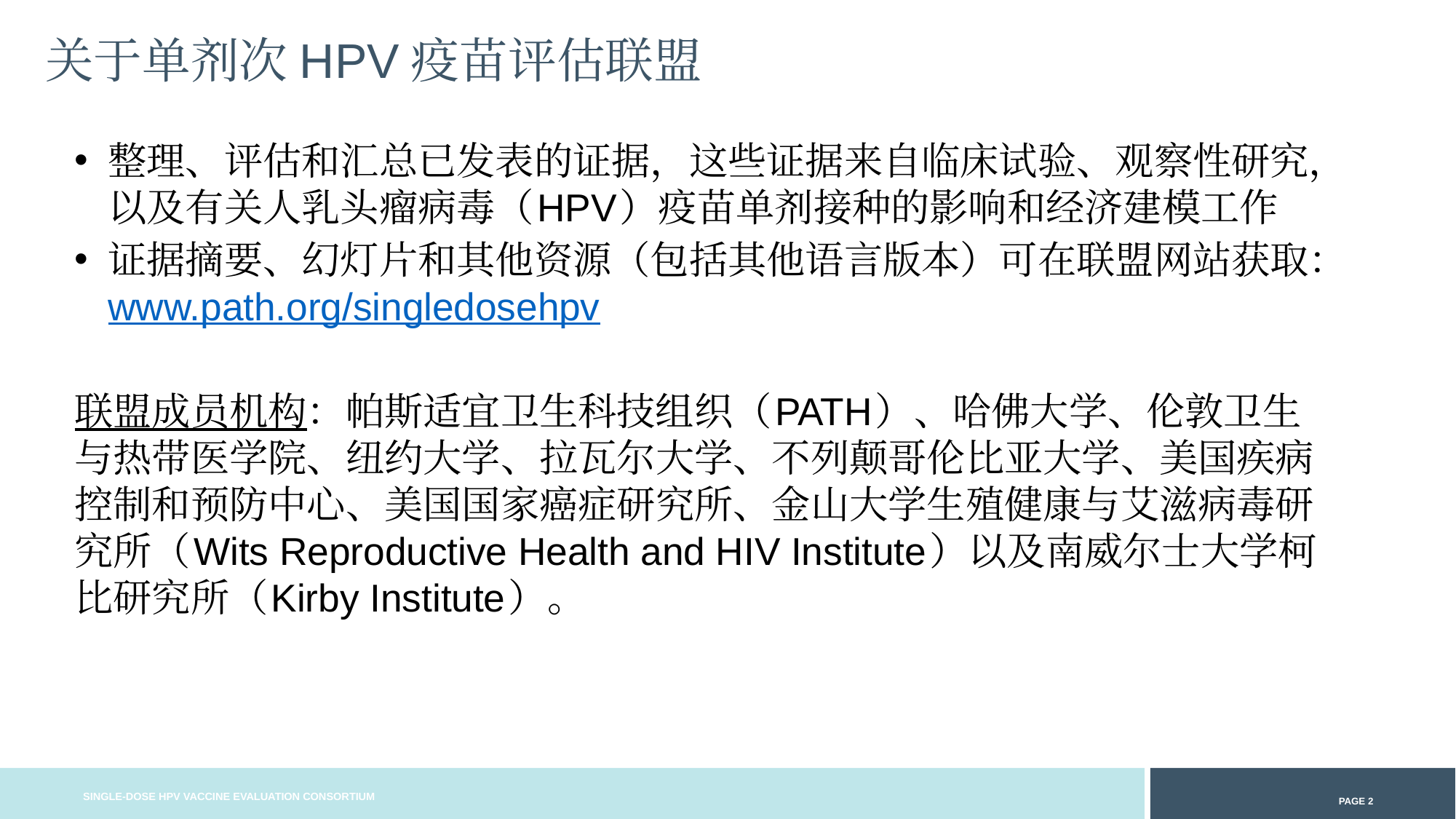

# 关于单剂次HPV疫苗评估联盟
整理、评估和汇总已发表的证据，这些证据来自临床试验、观察性研究，以及有关人乳头瘤病毒（HPV）疫苗单剂接种的影响和经济建模工作
证据摘要、幻灯片和其他资源（包括其他语言版本）可在联盟网站获取：www.path.org/singledosehpv

联盟成员机构：帕斯适宜卫生科技组织（PATH）、哈佛大学、伦敦卫生与热带医学院、纽约大学、拉瓦尔大学、不列颠哥伦比亚大学、美国疾病控制和预防中心、美国国家癌症研究所、金山大学生殖健康与艾滋病毒研究所（Wits Reproductive Health and HIV Institute）以及南威尔士大学柯比研究所（Kirby Institute）。